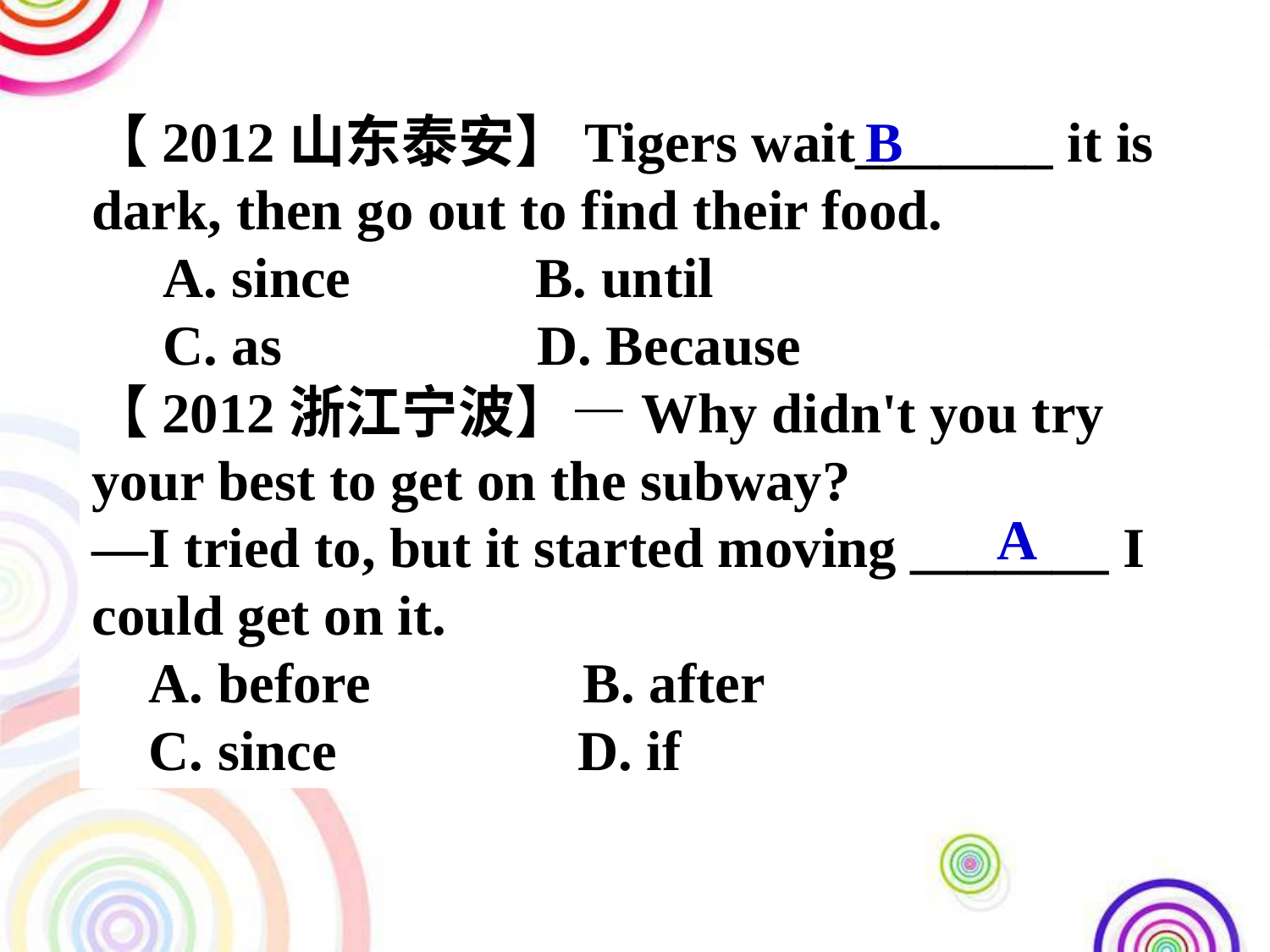

【2012山东泰安】Tigers wait_______ it is dark, then go out to find their food.
     A. since             B. until
     C. as                  D. Because
【2012浙江宁波】—Why didn't you try your best to get on the subway?
—I tried to, but it started moving _______ I could get on it.
    A. before               B. after
    C. since                 D. if
B
A